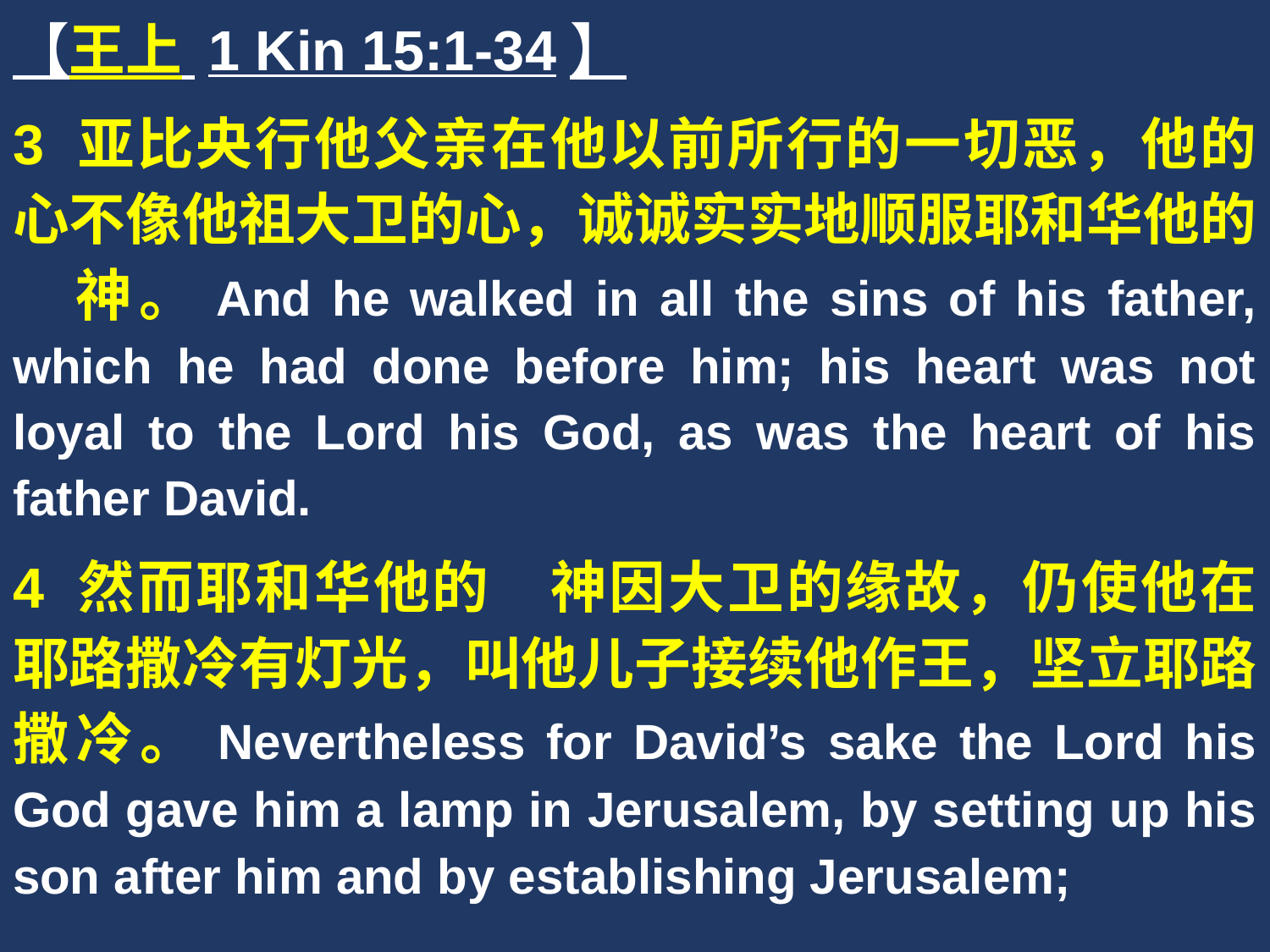

【王上 1 Kin 15:1-34】
3 亚比央行他父亲在他以前所行的一切恶，他的心不像他祖大卫的心，诚诚实实地顺服耶和华他的　神。And he walked in all the sins of his father, which he had done before him; his heart was not loyal to the Lord his God, as was the heart of his father David.
4 然而耶和华他的　神因大卫的缘故，仍使他在耶路撒冷有灯光，叫他儿子接续他作王，坚立耶路撒冷。Nevertheless for David’s sake the Lord his God gave him a lamp in Jerusalem, by setting up his son after him and by establishing Jerusalem;